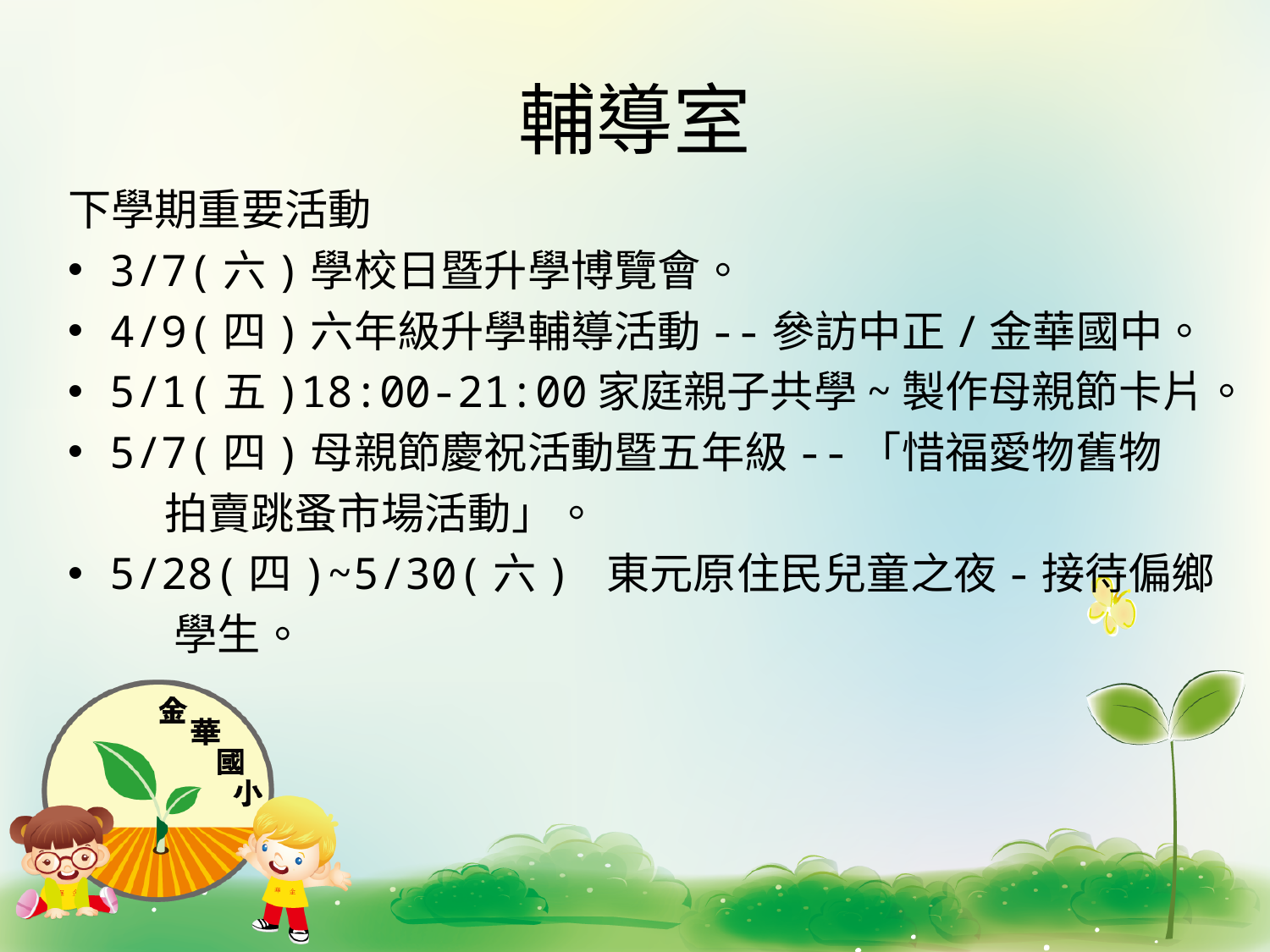

# 輔導室
下學期重要活動
3/7(六)學校日暨升學博覽會。
4/9(四)六年級升學輔導活動--參訪中正/金華國中。
5/1(五)18:00-21:00家庭親子共學~製作母親節卡片。
5/7(四)母親節慶祝活動暨五年級--「惜福愛物舊物
         拍賣跳蚤市場活動」。
5/28(四)~5/30(六) 東元原住民兒童之夜-接待偏鄉
          學生。